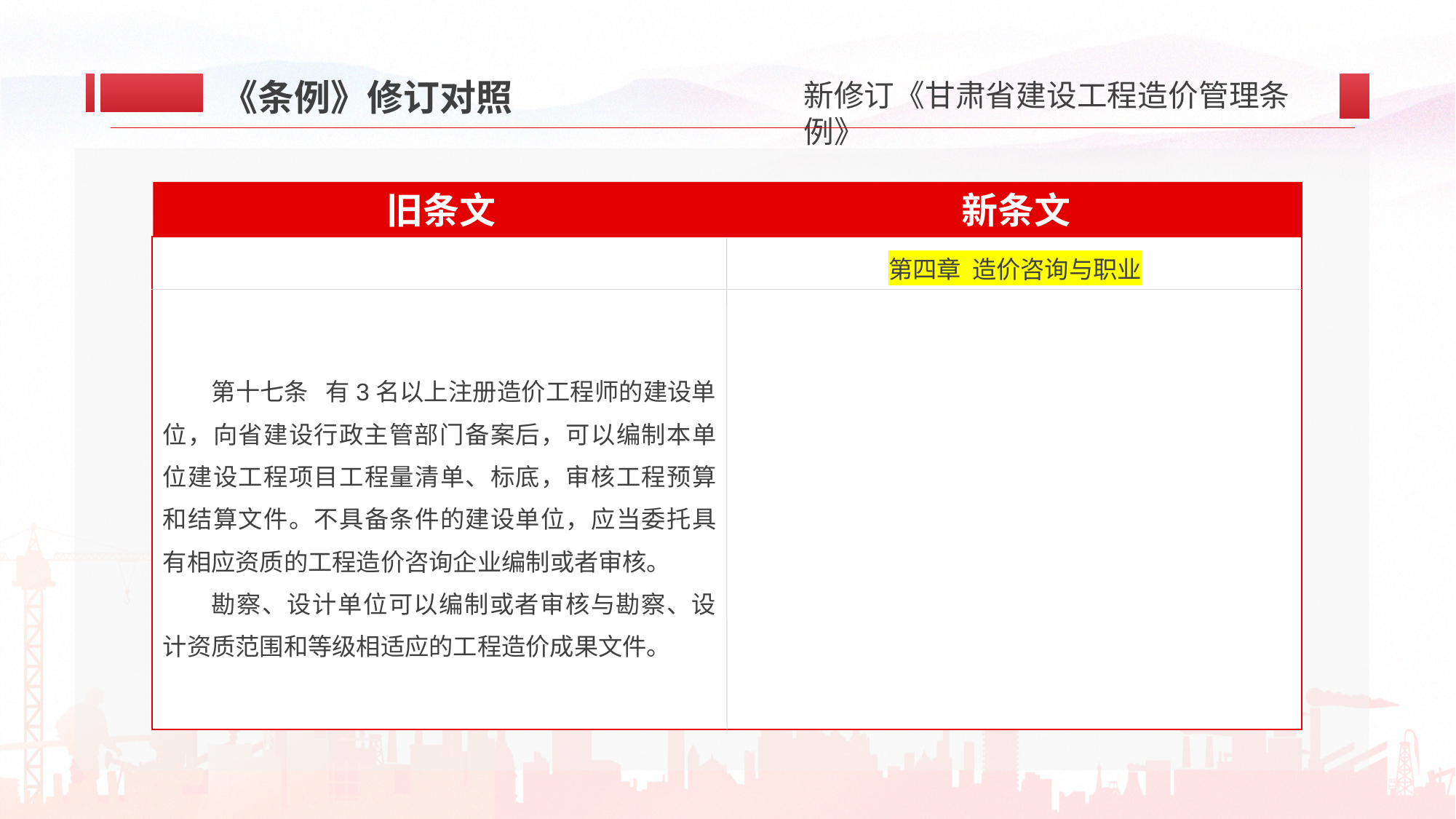

《条例》修订对照
新条文
旧条文

第四章  造价咨询与职业
第十七条   有3名以上注册造价工程师的建设单位，向省建设行政主管部门备案后，可以编制本单位建设工程项目工程量清单、标底，审核工程预算和结算文件。不具备条件的建设单位，应当委托具有相应资质的工程造价咨询企业编制或者审核。
勘察、设计单位可以编制或者审核与勘察、设计资质范围和等级相适应的工程造价成果文件。